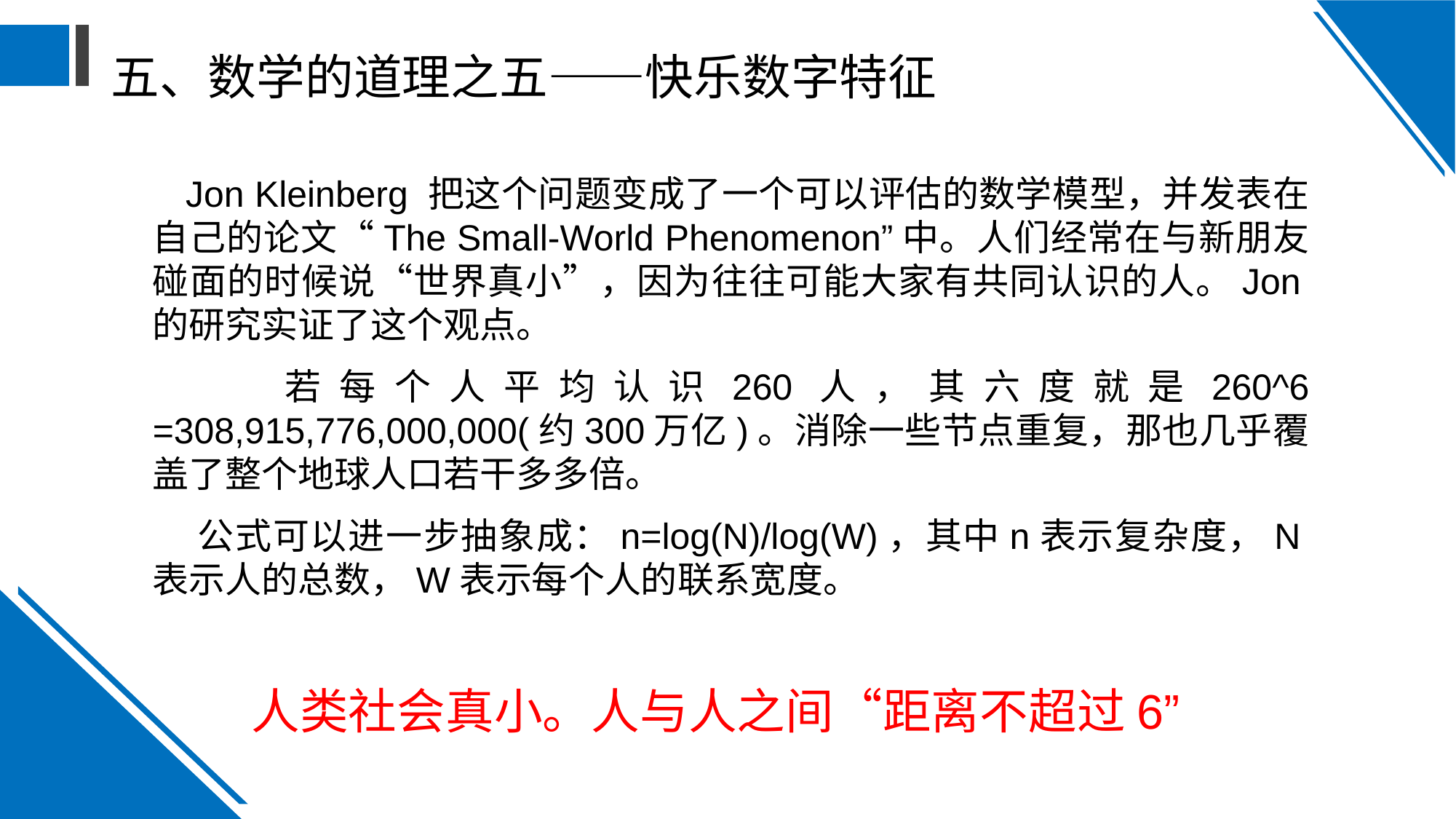

# 五、数学的道理之五——快乐数字特征

      Jon Kleinberg 把这个问题变成了一个可以评估的数学模型，并发表在自己的论文“The Small-World Phenomenon”中。人们经常在与新朋友碰面的时候说“世界真小”，因为往往可能大家有共同认识的人。Jon的研究实证了这个观点。
　　  若每个人平均认识260人，其六度就是260^6 =308,915,776,000,000(约300万亿)。消除一些节点重复，那也几乎覆盖了整个地球人口若干多多倍。
　　公式可以进一步抽象成：n=log(N)/log(W)，其中n表示复杂度，N表示人的总数，W表示每个人的联系宽度。

人类社会真小。人与人之间“距离不超过6”